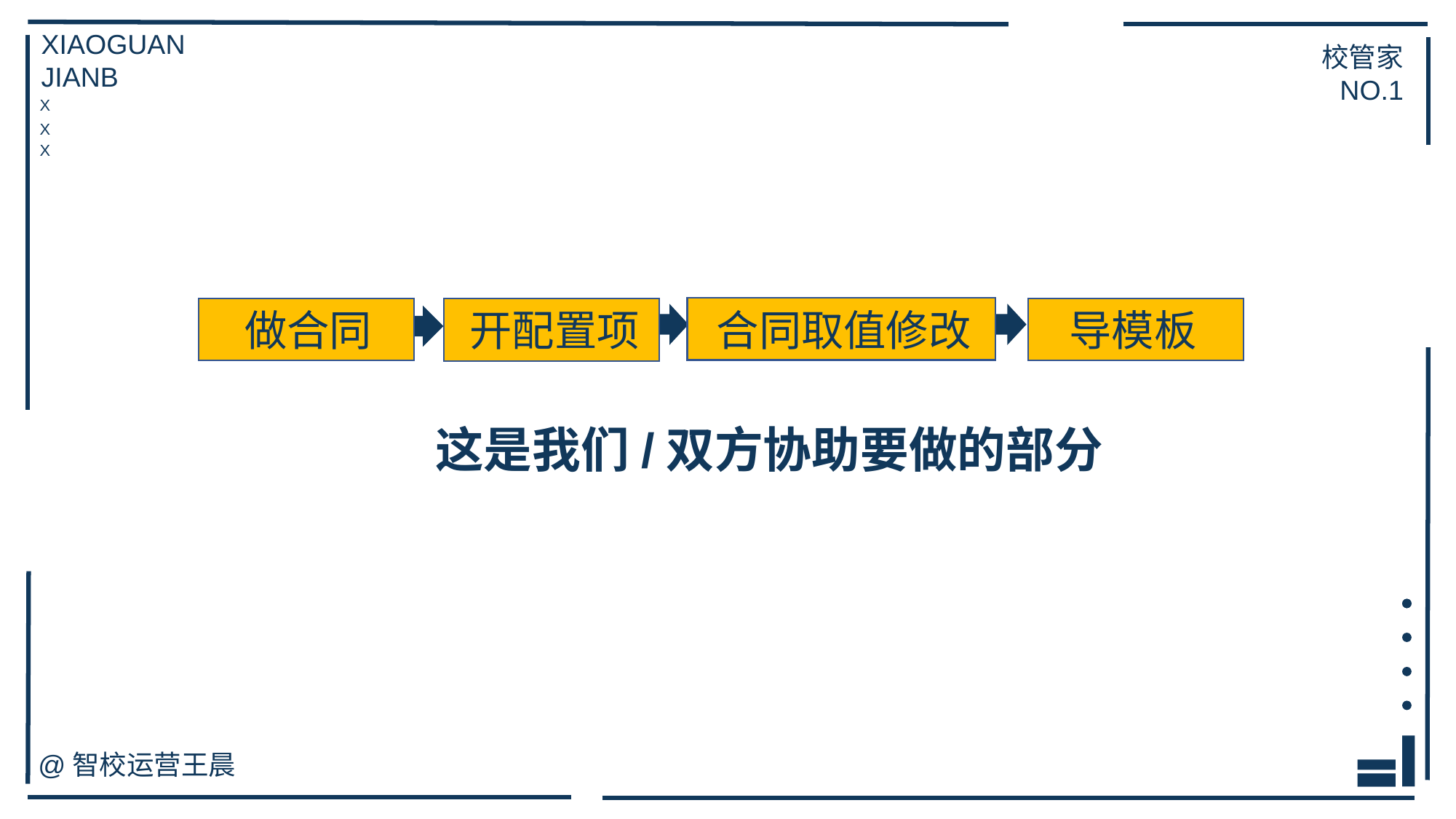

XIAOGUAN
JIANB
校管家
NO.1
X
X
X

做合同
开配置项
合同取值修改
导模板

这是我们/双方协助要做的部分

@智校运营王晨